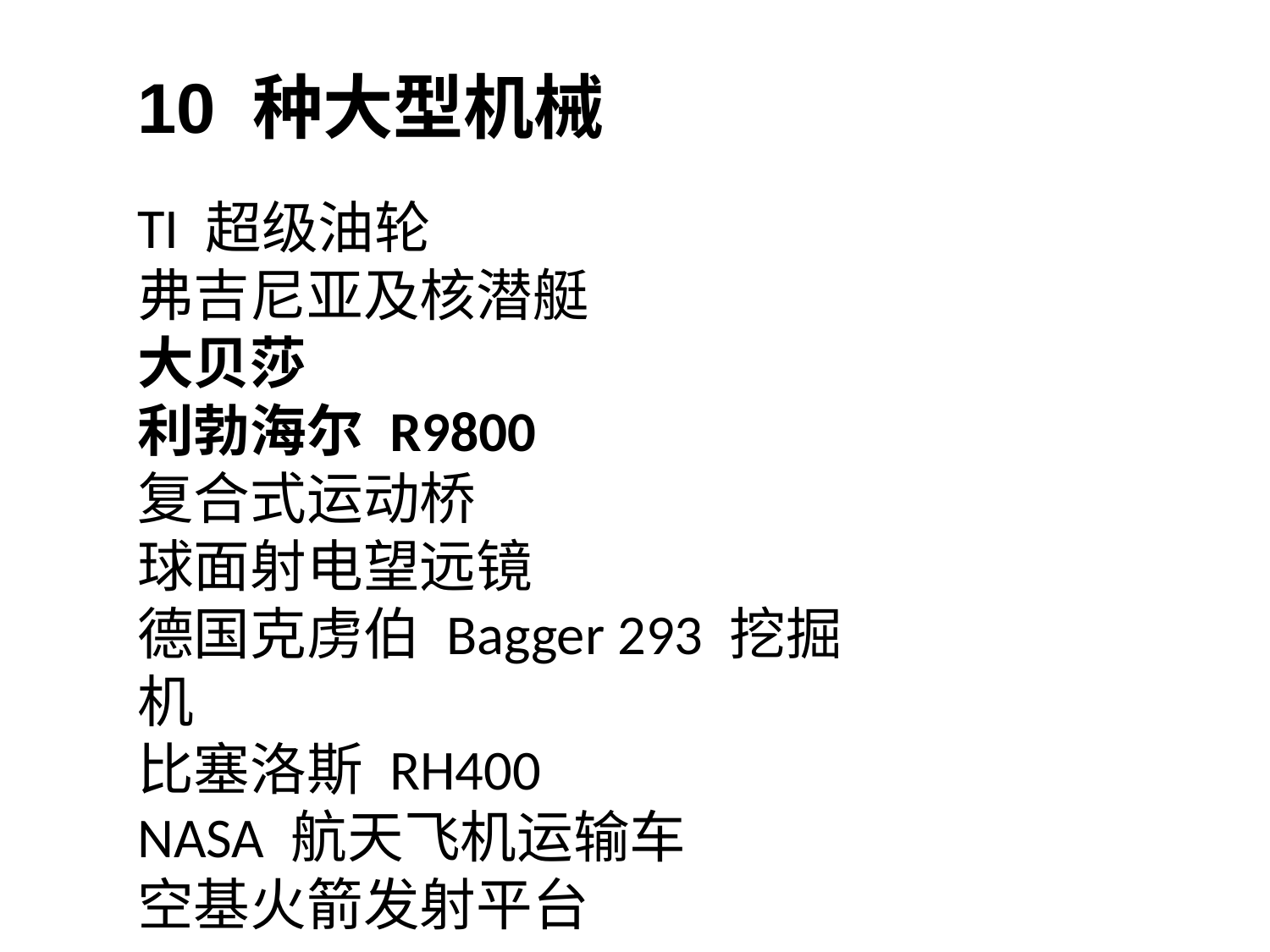

10 种大型机械
TI 超级油轮
弗吉尼亚及核潜艇
大贝莎
利勃海尔 R9800
复合式运动桥
球面射电望远镜
德国克虏伯 Bagger 293 挖掘机
比塞洛斯 RH400
NASA 航天飞机运输车
空基火箭发射平台